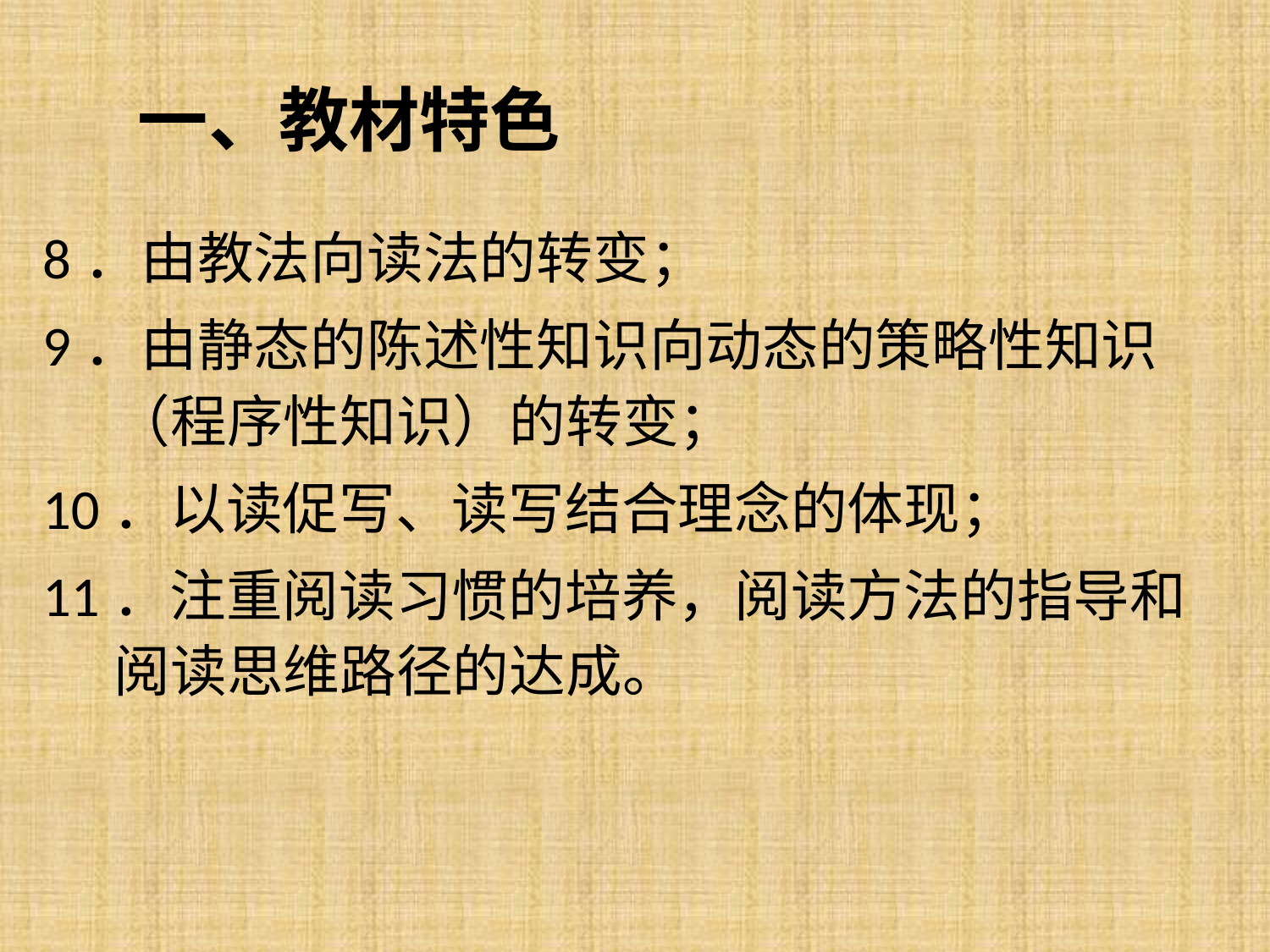

# 一、教材特色
8．由教法向读法的转变；
9．由静态的陈述性知识向动态的策略性知识（程序性知识）的转变；
10．以读促写、读写结合理念的体现；
11．注重阅读习惯的培养，阅读方法的指导和阅读思维路径的达成。